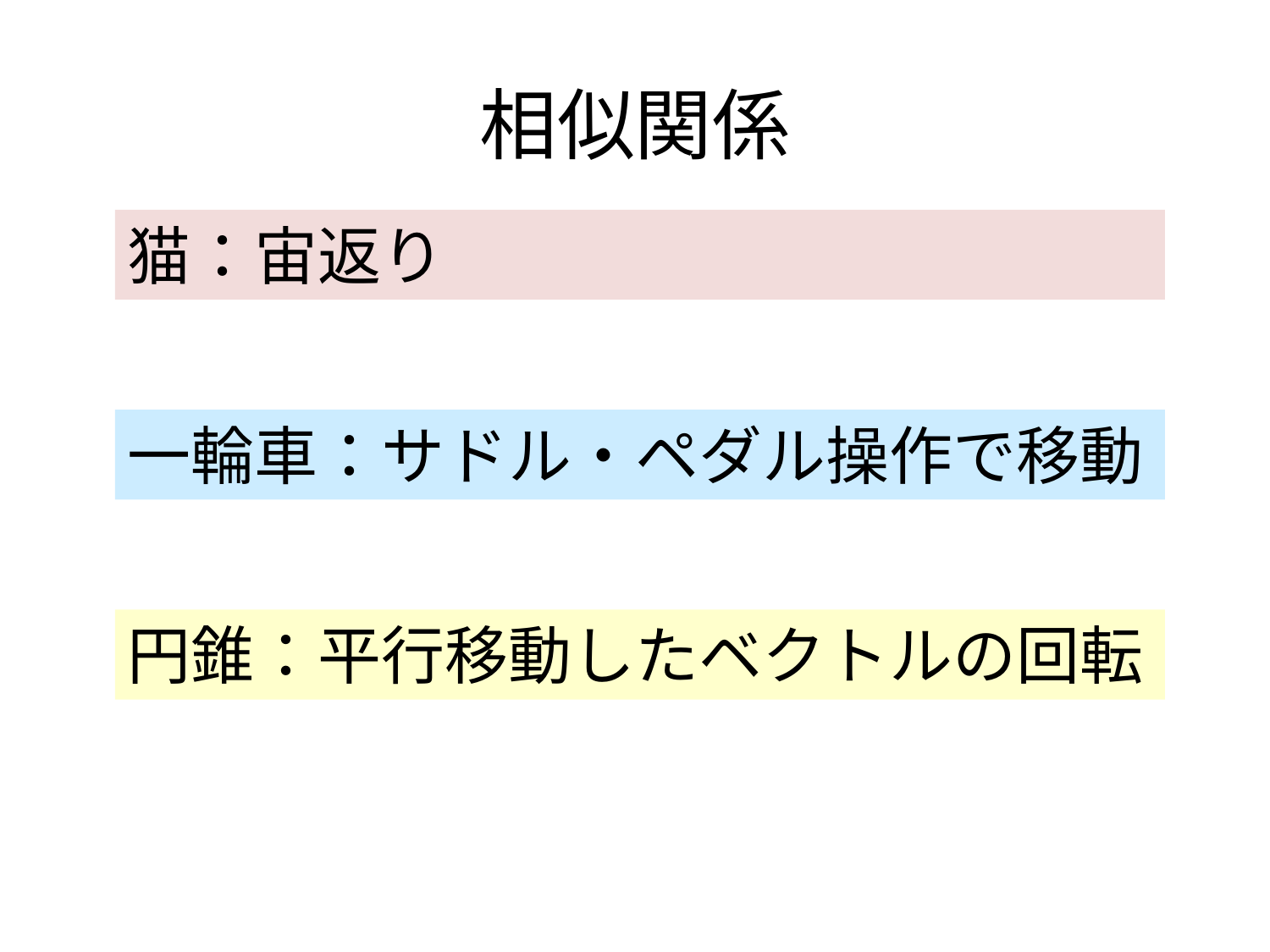

# 相似関係
猫：宙返り
一輪車：サドル・ペダル操作で移動
円錐：平行移動したベクトルの回転